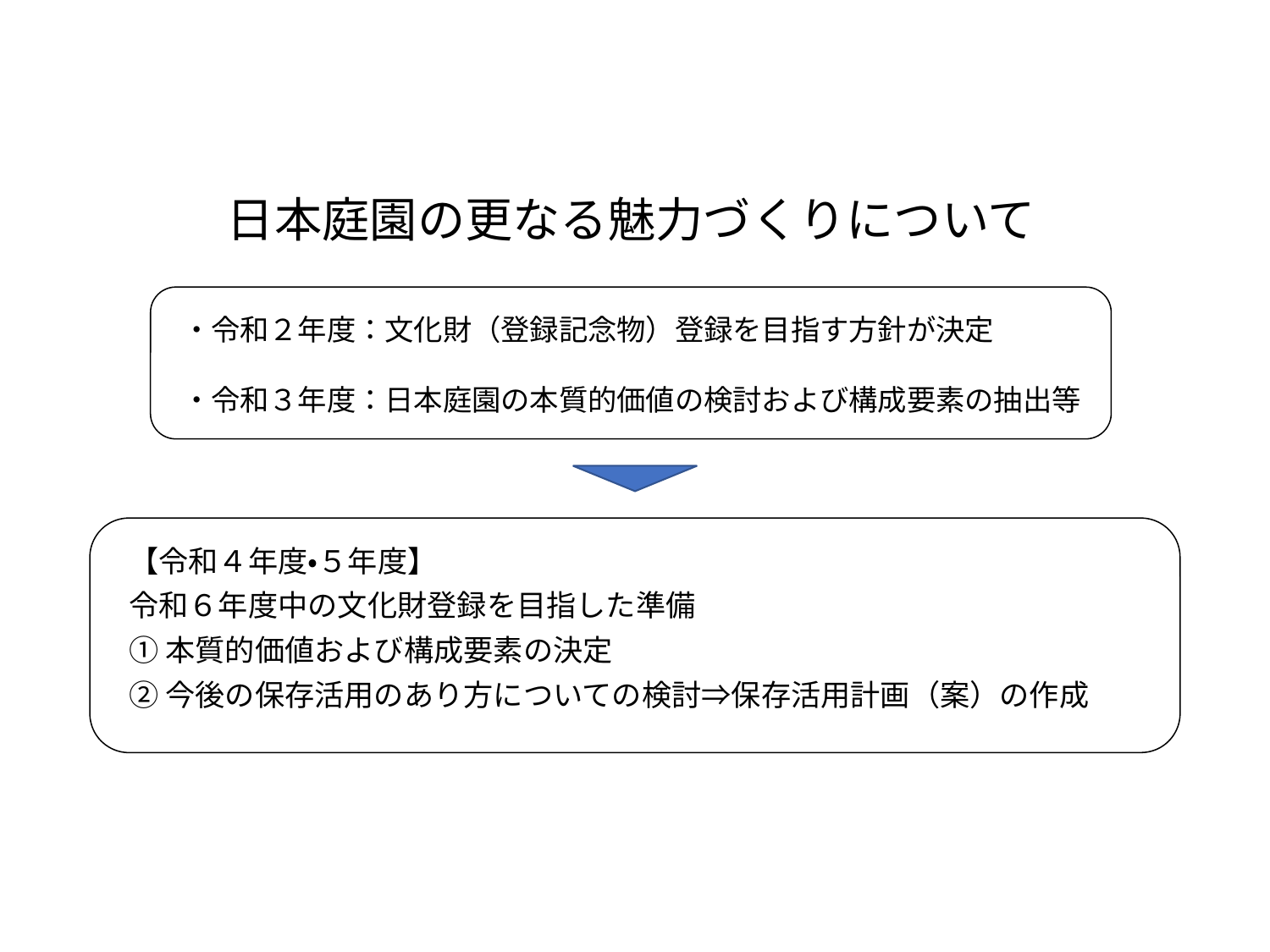

# 日本庭園の更なる魅力づくりについて

・令和２年度：文化財（登録記念物）登録を目指す方針が決定

・令和３年度：日本庭園の本質的価値の検討および構成要素の抽出等

【令和４年度・５年度】
令和６年度中の文化財登録を目指した準備
①本質的価値および構成要素の決定
②今後の保存活用のあり方についての検討⇒保存活用計画（案）の作成